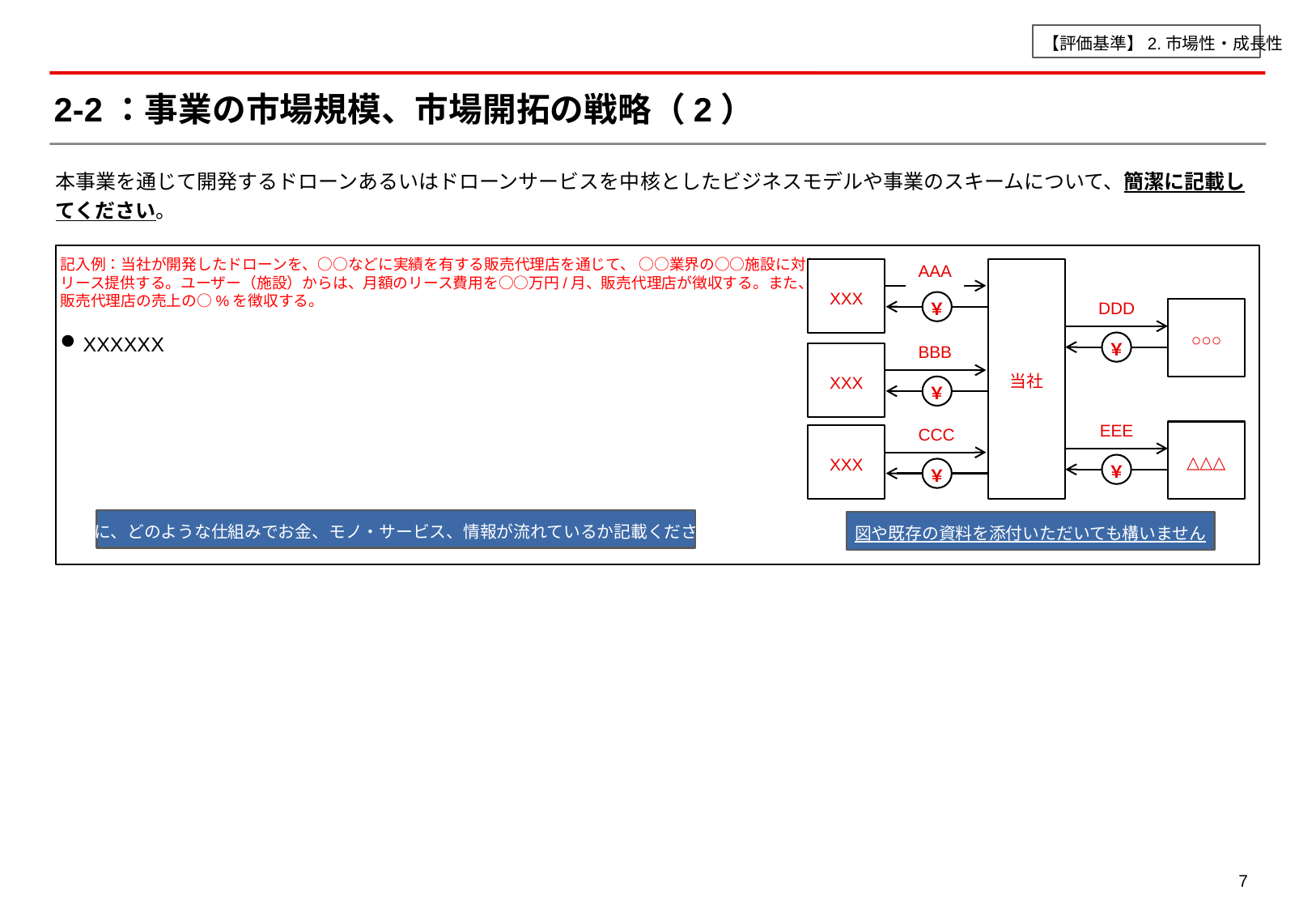

【評価基準】2.市場性・成長性
# 2-2：事業の市場規模、市場開拓の戦略（2）
本事業を通じて開発するドローンあるいはドローンサービスを中核としたビジネスモデルや事業のスキームについて、簡潔に記載してください。
記入例：当社が開発したドローンを、○○などに実績を有する販売代理店を通じて、 ○○業界の○○施設に対し
リース提供する。ユーザー（施設）からは、月額のリース費用を○○万円/月、販売代理店が徴収する。また、当社は
販売代理店の売上の○%を徴収する。

XXXXXX

AAA
XXX
当社
DDD
￥
○○○
BBB
￥
XXX
￥
EEE
CCC
△△△
XXX
￥
￥
特に、どのような仕組みでお金、モノ・サービス、情報が流れているか記載ください
図や既存の資料を添付いただいても構いません